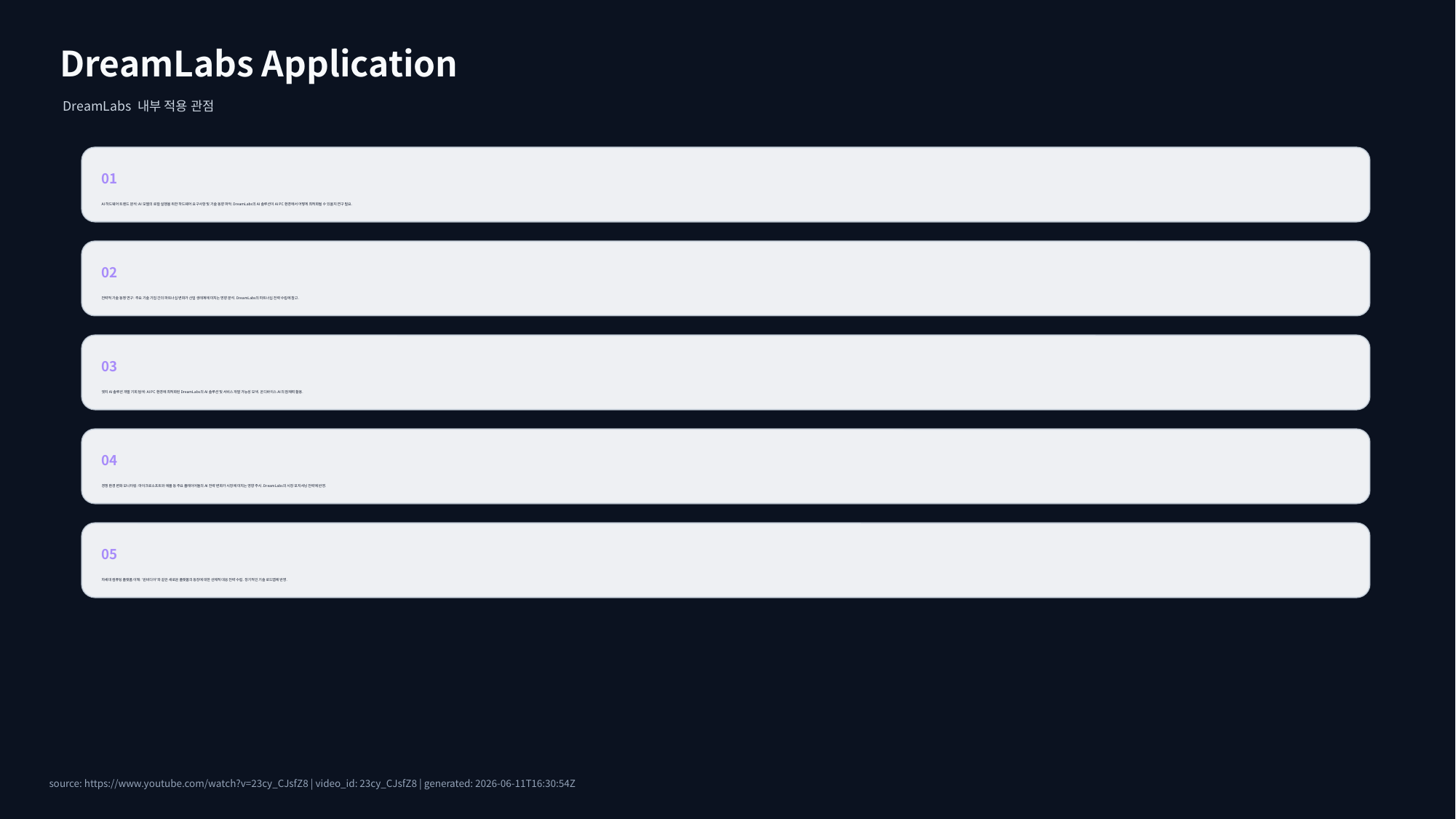

DreamLabs Application
DreamLabs 내부 적용 관점

01
AI 하드웨어 트렌드 분석: AI 모델의 로컬 실행을 위한 하드웨어 요구사항 및 기술 동향 파악. DreamLabs의 AI 솔루션이 AI PC 환경에서 어떻게 최적화될 수 있을지 연구 필요.

02
전략적 기술 동맹 연구: 주요 기술 기업 간의 파트너십 변화가 산업 생태계에 미치는 영향 분석. DreamLabs의 파트너십 전략 수립에 참고.

03
엣지 AI 솔루션 개발 기회 탐색: AI PC 환경에 최적화된 DreamLabs의 AI 솔루션 및 서비스 개발 가능성 모색. 온디바이스 AI의 잠재력 활용.

04
경쟁 환경 변화 모니터링: 마이크로소프트와 애플 등 주요 플레이어들의 AI 전략 변화가 시장에 미치는 영향 주시. DreamLabs의 시장 포지셔닝 전략에 반영.

05
차세대 컴퓨팅 플랫폼 이해: '윈비디아'와 같은 새로운 플랫폼의 등장에 대한 선제적 대응 전략 수립. 장기적인 기술 로드맵에 반영.
source: https://www.youtube.com/watch?v=23cy_CJsfZ8 | video_id: 23cy_CJsfZ8 | generated: 2026-06-11T16:30:54Z